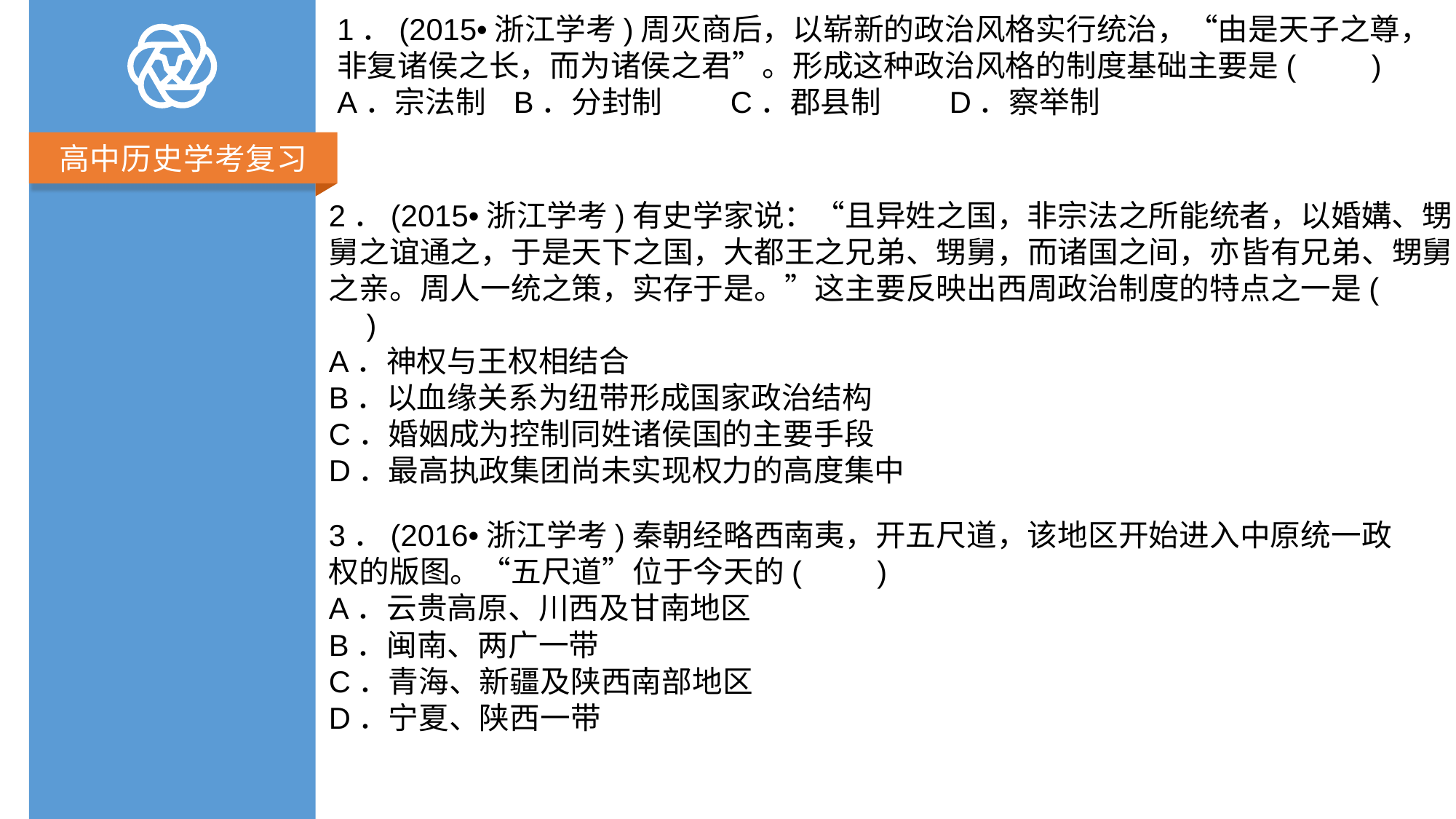

1．(2015•浙江学考)周灭商后，以崭新的政治风格实行统治，“由是天子之尊，非复诸侯之长，而为诸侯之君”。形成这种政治风格的制度基础主要是(　　)
A．宗法制   B．分封制　　C．郡县制　　D．察举制
2．(2015•浙江学考)有史学家说：“且异姓之国，非宗法之所能统者，以婚媾、甥舅之谊通之，于是天下之国，大都王之兄弟、甥舅，而诸国之间，亦皆有兄弟、甥舅之亲。周人一统之策，实存于是。”这主要反映出西周政治制度的特点之一是(　　)
A．神权与王权相结合
B．以血缘关系为纽带形成国家政治结构
C．婚姻成为控制同姓诸侯国的主要手段
D．最高执政集团尚未实现权力的高度集中
3．(2016•浙江学考)秦朝经略西南夷，开五尺道，该地区开始进入中原统一政权的版图。“五尺道”位于今天的(　　)
A．云贵高原、川西及甘南地区
B．闽南、两广一带
C．青海、新疆及陕西南部地区
D．宁夏、陕西一带